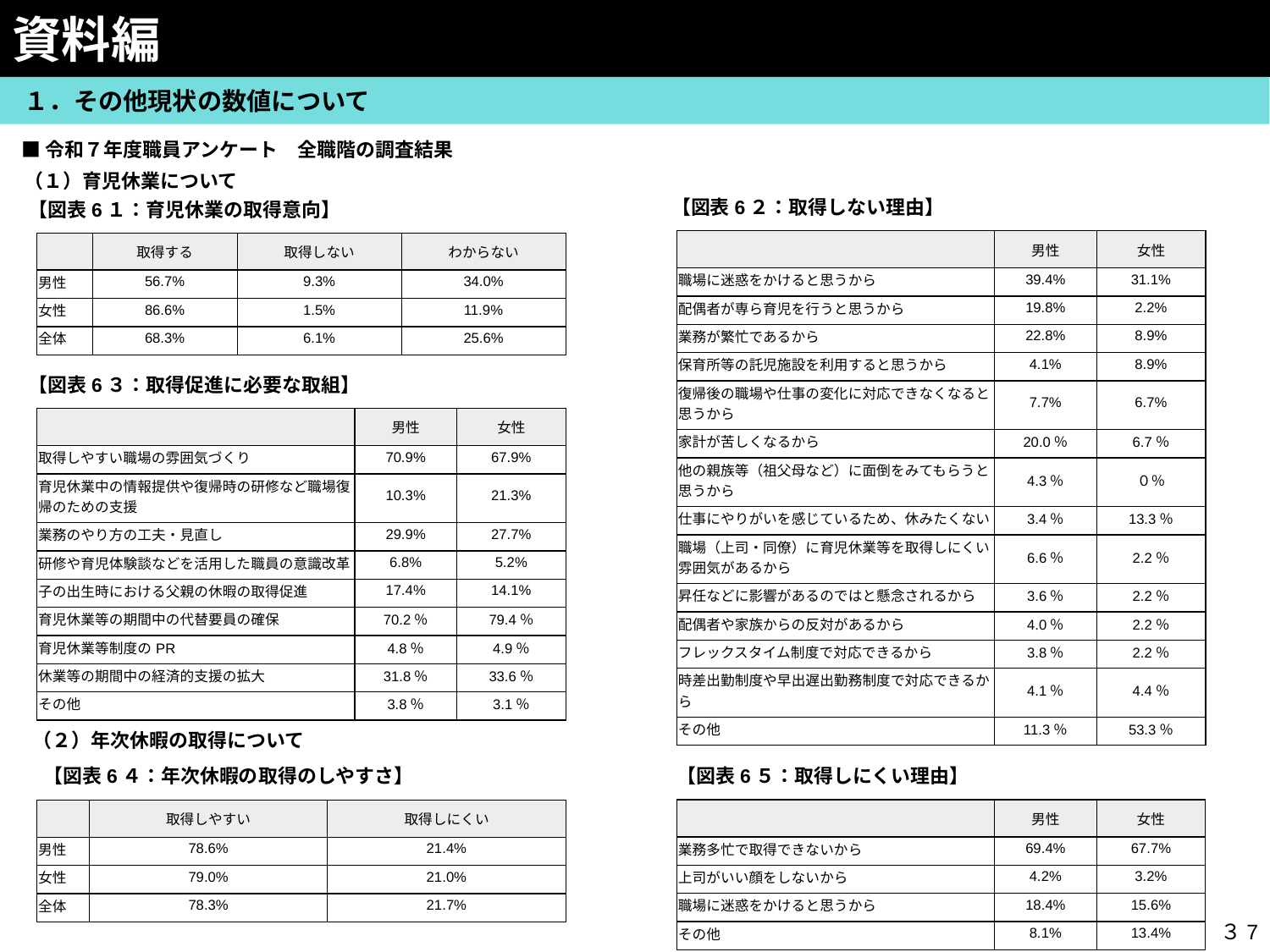

資料編
　１．その他現状の数値について
■令和７年度職員アンケート　全職階の調査結果

（１）育児休業について
【図表6２：取得しない理由】
【図表6１：育児休業の取得意向】

|  | 男性 | 女性 |
| --- | --- | --- |
| 職場に迷惑をかけると思うから | 39.4% | 31.1% |
| 配偶者が専ら育児を行うと思うから | 19.8% | 2.2% |
| 業務が繁忙であるから | 22.8% | 8.9% |
| 保育所等の託児施設を利用すると思うから | 4.1% | 8.9% |
| 復帰後の職場や仕事の変化に対応できなくなると思うから | 7.7% | 6.7% |
| 家計が苦しくなるから | 20.0％ | 6.7％ |
| 他の親族等（祖父母など）に面倒をみてもらうと思うから | 4.3％ | ０％ |
| 仕事にやりがいを感じているため、休みたくない | 3.4％ | 13.3％ |
| 職場（上司・同僚）に育児休業等を取得しにくい雰囲気があるから | 6.6％ | 2.2％ |
| 昇任などに影響があるのではと懸念されるから | 3.6％ | 2.2％ |
| 配偶者や家族からの反対があるから | 4.0％ | 2.2％ |
| フレックスタイム制度で対応できるから | 3.8％ | 2.2％ |
| 時差出勤制度や早出遅出勤務制度で対応できるから | 4.1％ | 4.4％ |
| その他 | 11.3％ | 53.3％ |
|  | 取得する | 取得しない | わからない |
| --- | --- | --- | --- |
| 男性 | 56.7% | 9.3% | 34.0% |
| 女性 | 86.6% | 1.5% | 11.9% |
| 全体 | 68.3% | 6.1% | 25.6% |
【図表6３：取得促進に必要な取組】
|  | 男性 | 女性 |
| --- | --- | --- |
| 取得しやすい職場の雰囲気づくり | 70.9% | 67.9% |
| 育児休業中の情報提供や復帰時の研修など職場復帰のための支援 | 10.3% | 21.3% |
| 業務のやり方の工夫・見直し | 29.9% | 27.7% |
| 研修や育児体験談などを活用した職員の意識改革 | 6.8% | 5.2% |
| 子の出生時における父親の休暇の取得促進 | 17.4% | 14.1% |
| 育児休業等の期間中の代替要員の確保 | 70.2％ | 79.4％ |
| 育児休業等制度のPR | 4.8％ | 4.9％ |
| 休業等の期間中の経済的支援の拡大 | 31.8％ | 33.6％ |
| その他 | 3.8％ | 3.1％ |
（２）年次休暇の取得について
【図表6５：取得しにくい理由】
【図表6４：年次休暇の取得のしやすさ】
|  | 男性 | 女性 |
| --- | --- | --- |
| 業務多忙で取得できないから | 69.4% | 67.7% |
| 上司がいい顔をしないから | 4.2% | 3.2% |
| 職場に迷惑をかけると思うから | 18.4% | 15.6% |
| その他 | 8.1% | 13.4% |
|  | 取得しやすい | 取得しにくい |
| --- | --- | --- |
| 男性 | 78.6% | 21.4% |
| 女性 | 79.0% | 21.0% |
| 全体 | 78.3% | 21.7% |
３7